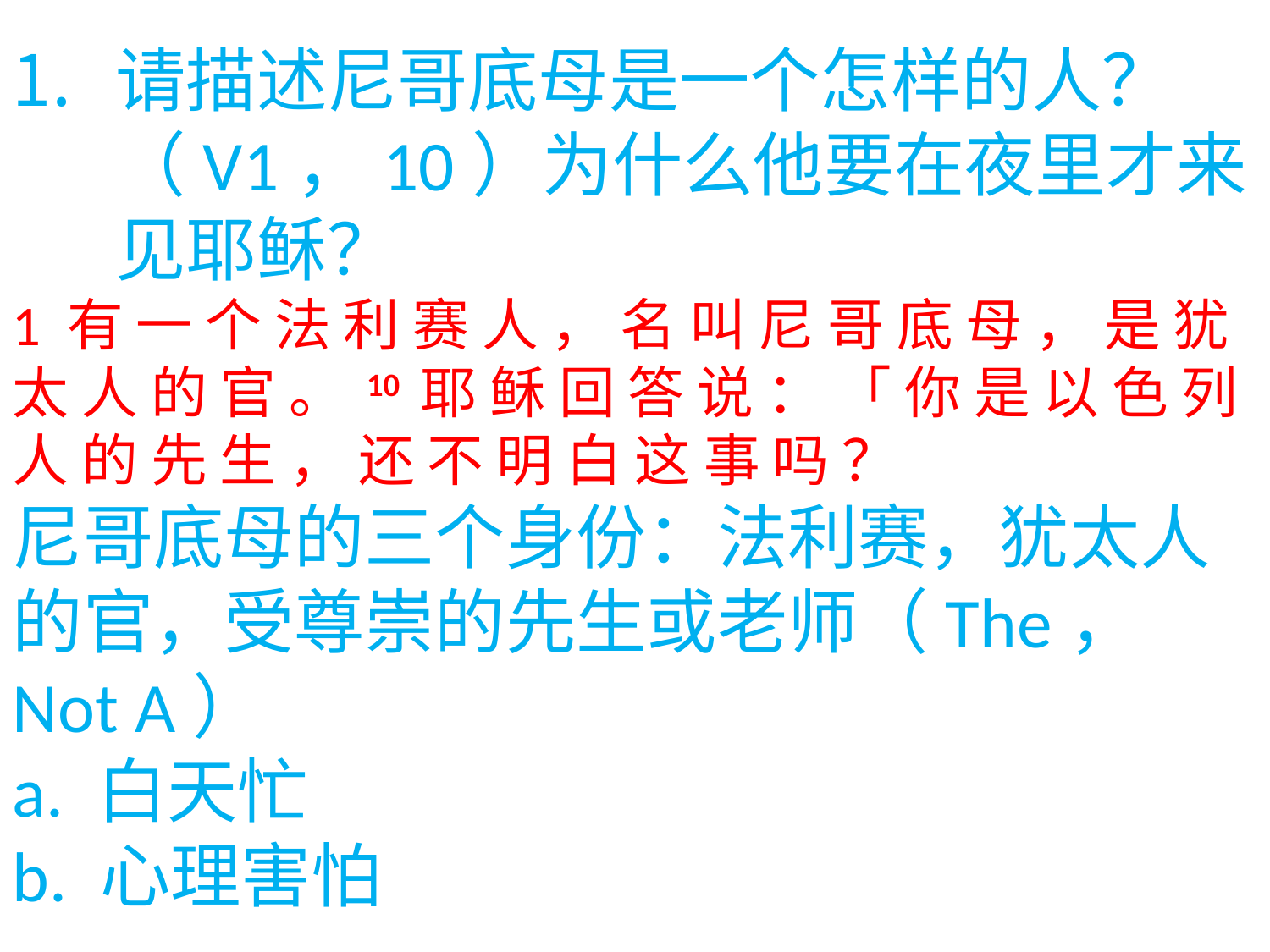

请描述尼哥底母是一个怎样的人？（V1，10）为什么他要在夜里才来见耶稣？
1 有 一 个 法 利 赛 人 ， 名 叫 尼 哥 底 母 ， 是 犹 太 人 的 官 。 10 耶 稣 回 答 说 ： 「 你 是 以 色 列 人 的 先 生 ， 还 不 明 白 这 事 吗 ？
尼哥底母的三个身份：法利赛，犹太人的官，受尊崇的先生或老师（The， Not A）
a. 白天忙
b. 心理害怕